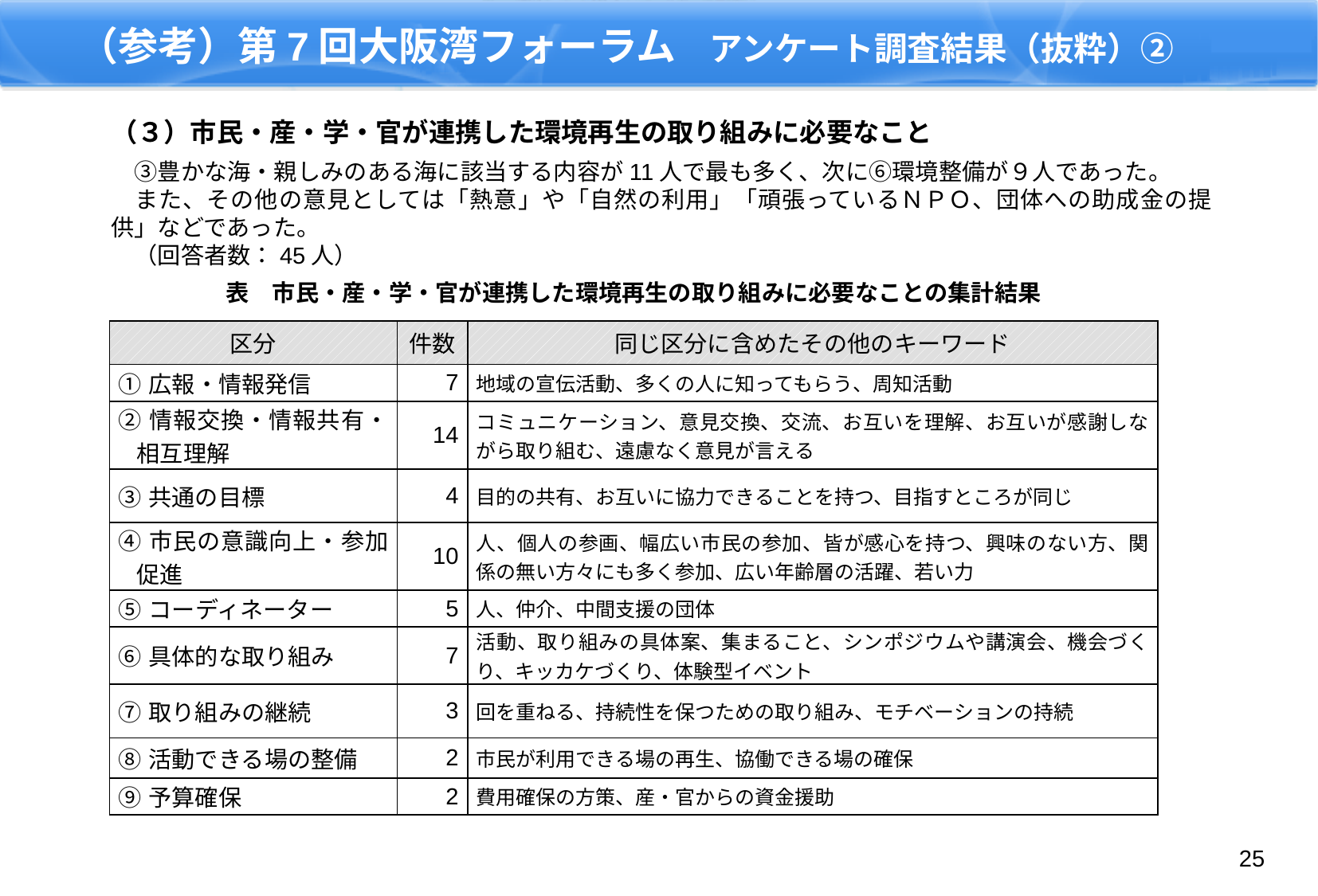

# （参考）第7回大阪湾フォーラム　アンケート調査結果（抜粋）②
（３）市民・産・学・官が連携した環境再生の取り組みに必要なこと
　③豊かな海・親しみのある海に該当する内容が11人で最も多く、次に⑥環境整備が９人であった。
　また、その他の意見としては「熱意」や「自然の利用」「頑張っているＮＰＯ、団体への助成金の提供」などであった。
　（回答者数：45人）
表　市民・産・学・官が連携した環境再生の取り組みに必要なことの集計結果
| 区分 | 件数 | 同じ区分に含めたその他のキーワード |
| --- | --- | --- |
| ①広報・情報発信 | 7 | 地域の宣伝活動、多くの人に知ってもらう、周知活動 |
| ②情報交換・情報共有・相互理解 | 14 | コミュニケーション、意見交換、交流、お互いを理解、お互いが感謝しながら取り組む、遠慮なく意見が言える |
| ③共通の目標 | 4 | 目的の共有、お互いに協力できることを持つ、目指すところが同じ |
| ④市民の意識向上・参加促進 | 10 | 人、個人の参画、幅広い市民の参加、皆が感心を持つ、興味のない方、関係の無い方々にも多く参加、広い年齢層の活躍、若い力 |
| ⑤コーディネーター | 5 | 人、仲介、中間支援の団体 |
| ⑥具体的な取り組み | 7 | 活動、取り組みの具体案、集まること、シンポジウムや講演会、機会づくり、キッカケづくり、体験型イベント |
| ⑦取り組みの継続 | 3 | 回を重ねる、持続性を保つための取り組み、モチベーションの持続 |
| ⑧活動できる場の整備 | 2 | 市民が利用できる場の再生、協働できる場の確保 |
| ⑨予算確保 | 2 | 費用確保の方策、産・官からの資金援助 |
25